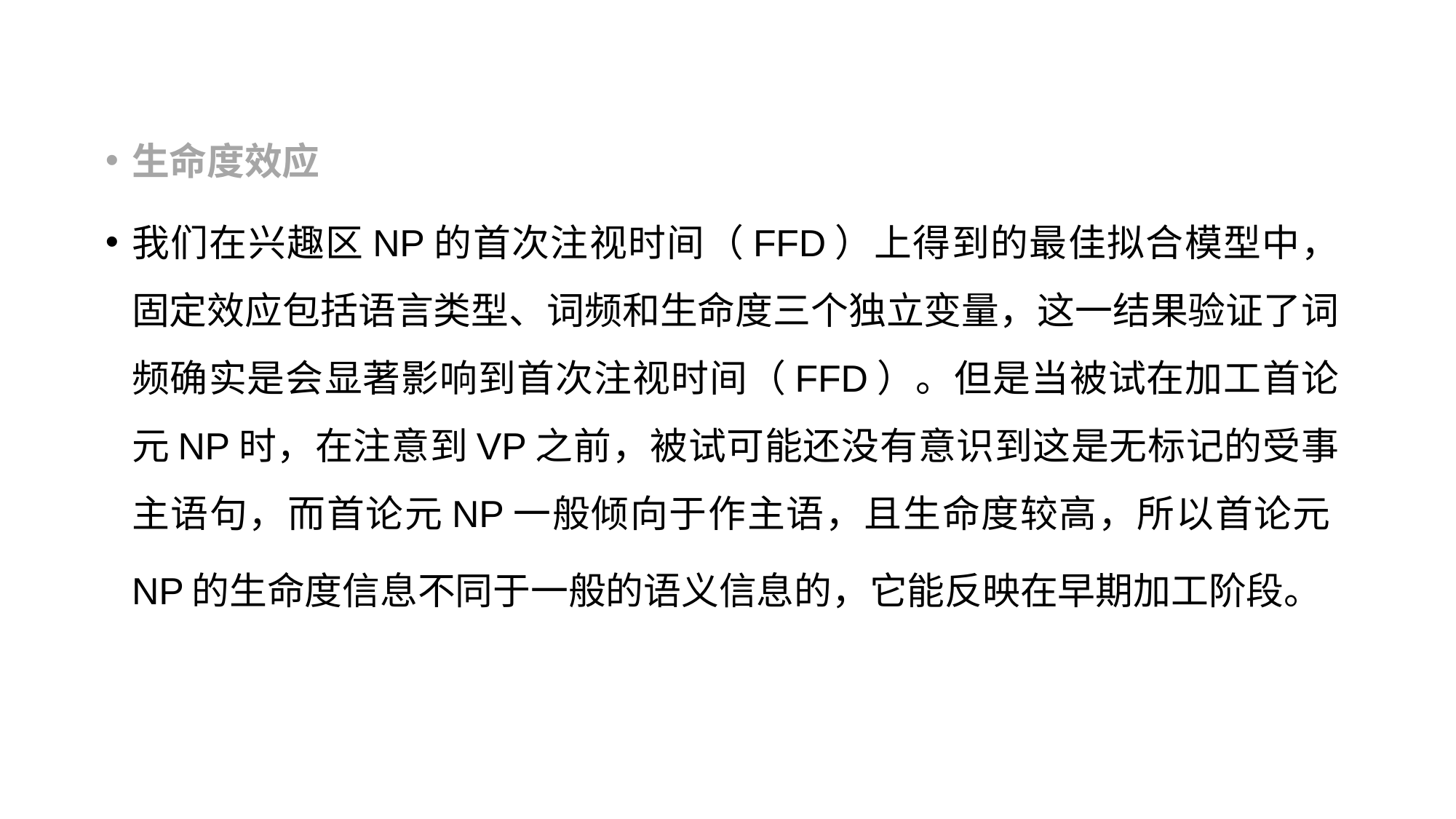

生命度效应
我们在兴趣区NP的首次注视时间（FFD）上得到的最佳拟合模型中，固定效应包括语言类型、词频和生命度三个独立变量，这一结果验证了词频确实是会显著影响到首次注视时间（FFD）。但是当被试在加工首论元NP时，在注意到VP之前，被试可能还没有意识到这是无标记的受事主语句，而首论元NP一般倾向于作主语，且生命度较高，所以首论元NP的生命度信息不同于一般的语义信息的，它能反映在早期加工阶段。